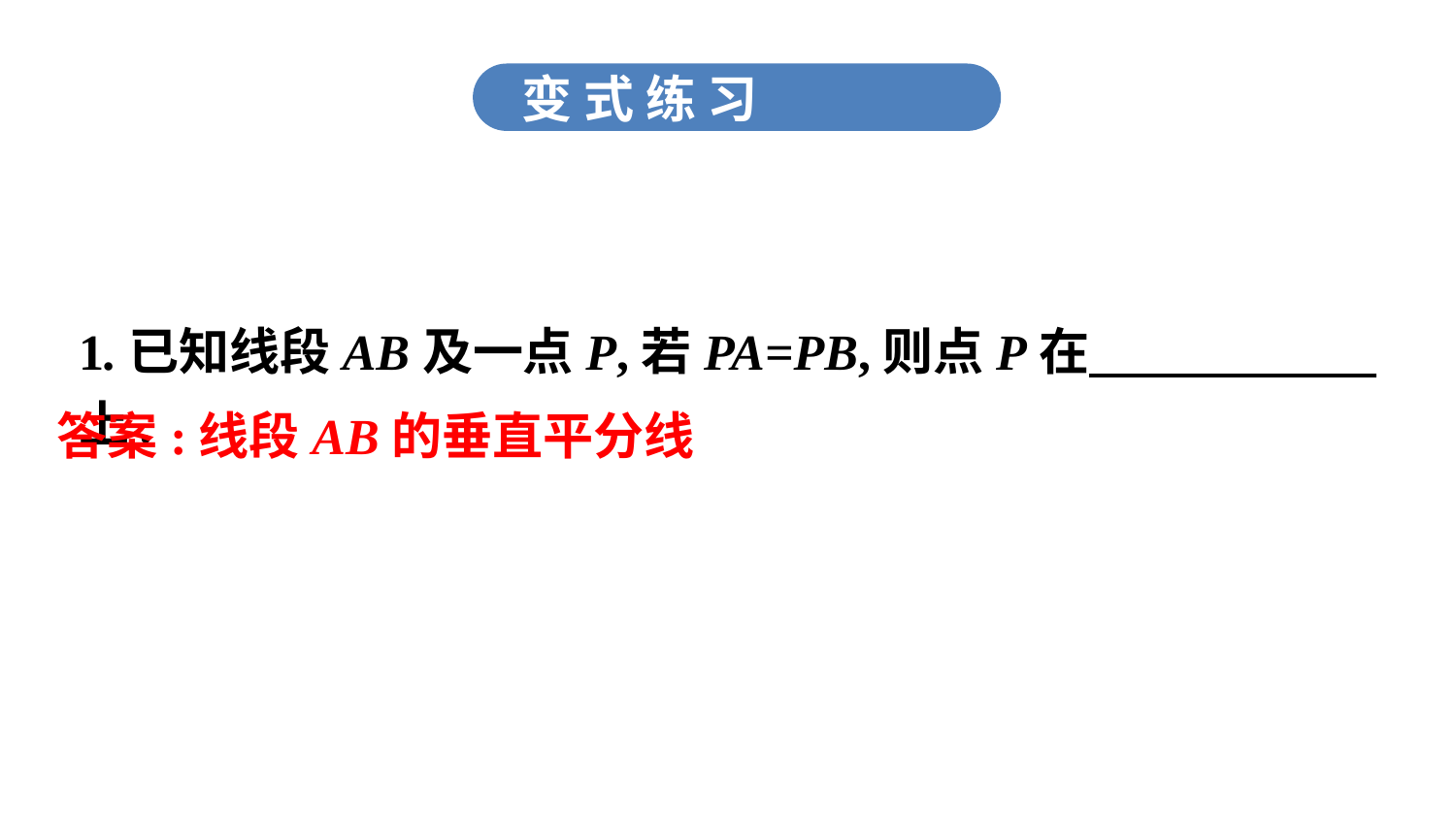

变 式 练 习
1.已知线段AB及一点P,若PA=PB,则点P在　　　   　　上.
答案:线段AB的垂直平分线